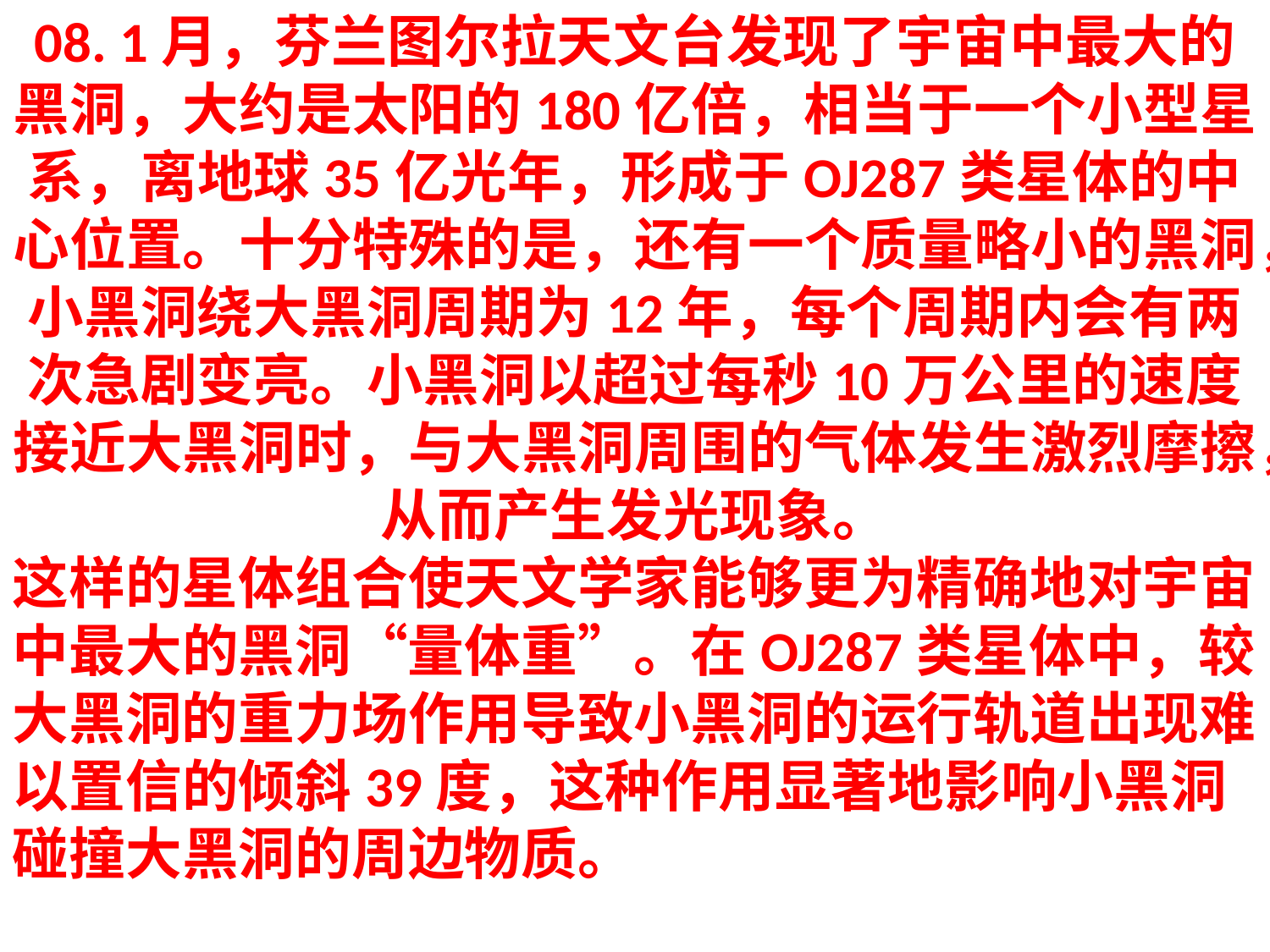

08. 1月，芬兰图尔拉天文台发现了宇宙中最大的黑洞，大约是太阳的180亿倍，相当于一个小型星系，离地球35亿光年，形成于OJ287类星体的中心位置。十分特殊的是，还有一个质量略小的黑洞，小黑洞绕大黑洞周期为12年，每个周期内会有两次急剧变亮。小黑洞以超过每秒10万公里的速度接近大黑洞时，与大黑洞周围的气体发生激烈摩擦，从而产生发光现象。
这样的星体组合使天文学家能够更为精确地对宇宙中最大的黑洞“量体重”。在OJ287类星体中，较大黑洞的重力场作用导致小黑洞的运行轨道出现难以置信的倾斜39度，这种作用显著地影响小黑洞碰撞大黑洞的周边物质。